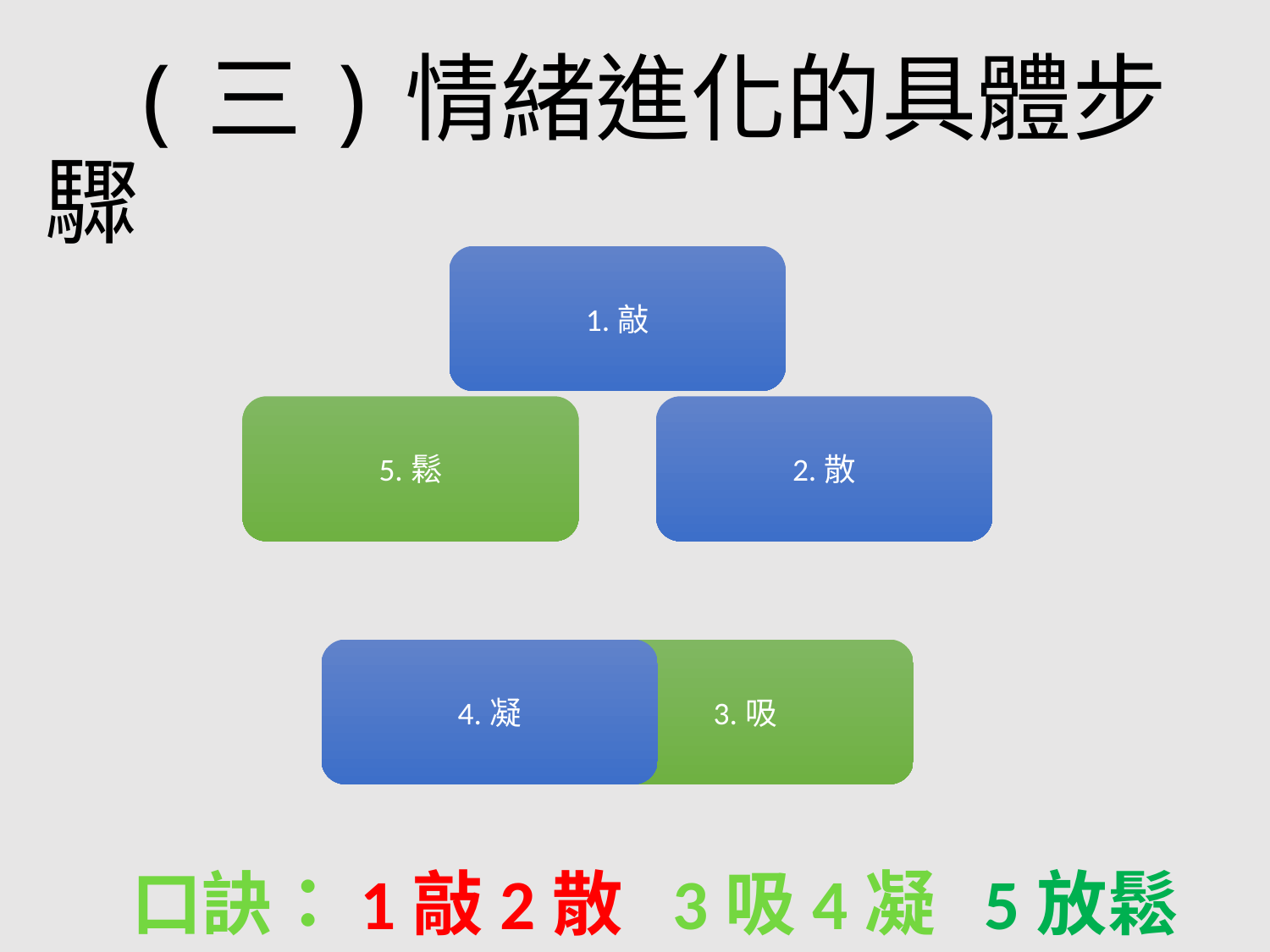

(三)情緒進化的具體步驟

1.敲
2.散
3.吸
4.凝
5.鬆
口訣：1敲2散  3吸4凝  5放鬆